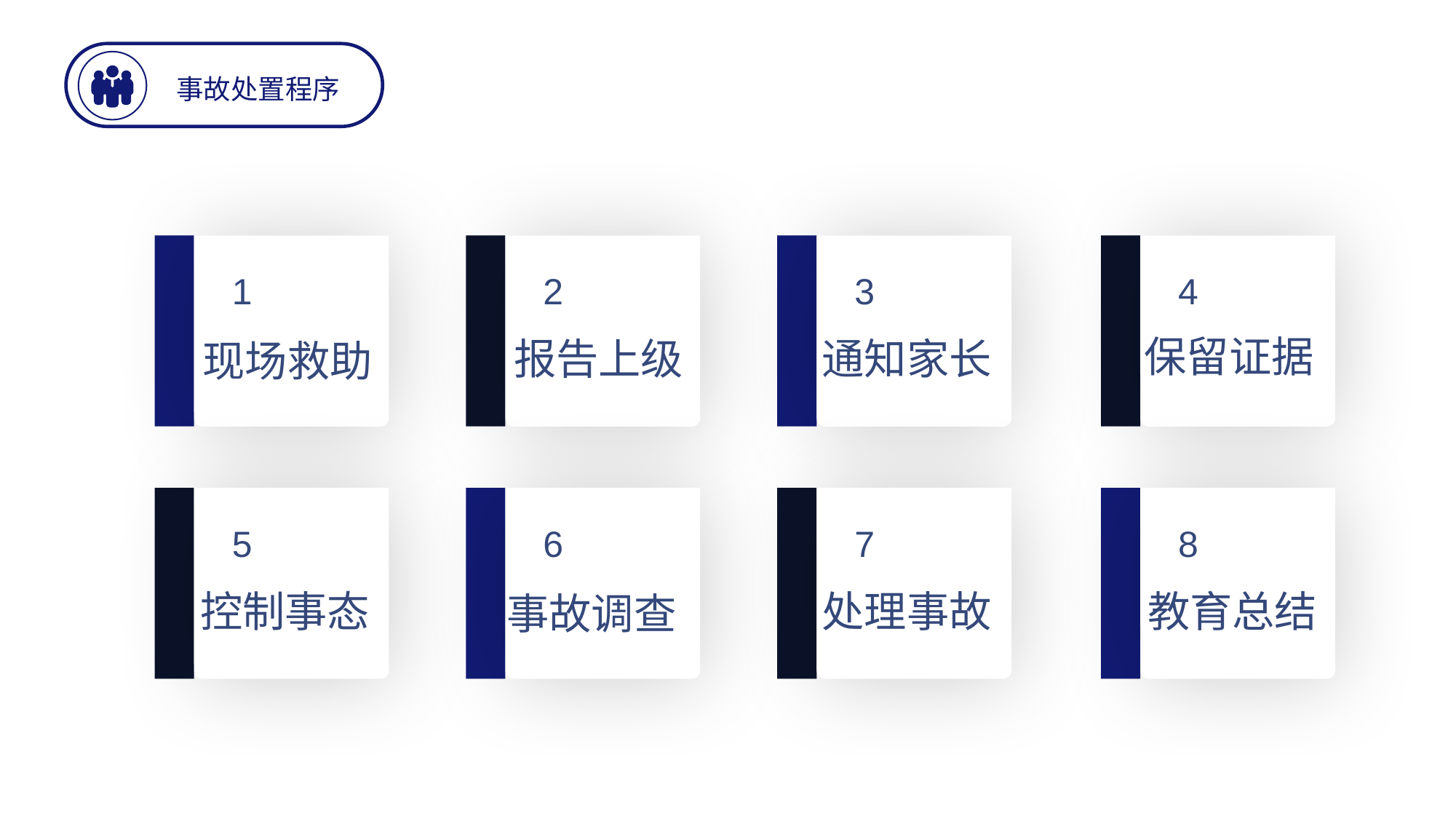

事故处置程序

1
3
4
2
保留证据
通知家长
报告上级
现场救助

5
7
8
6
控制事态
处理事故
教育总结
事故调查